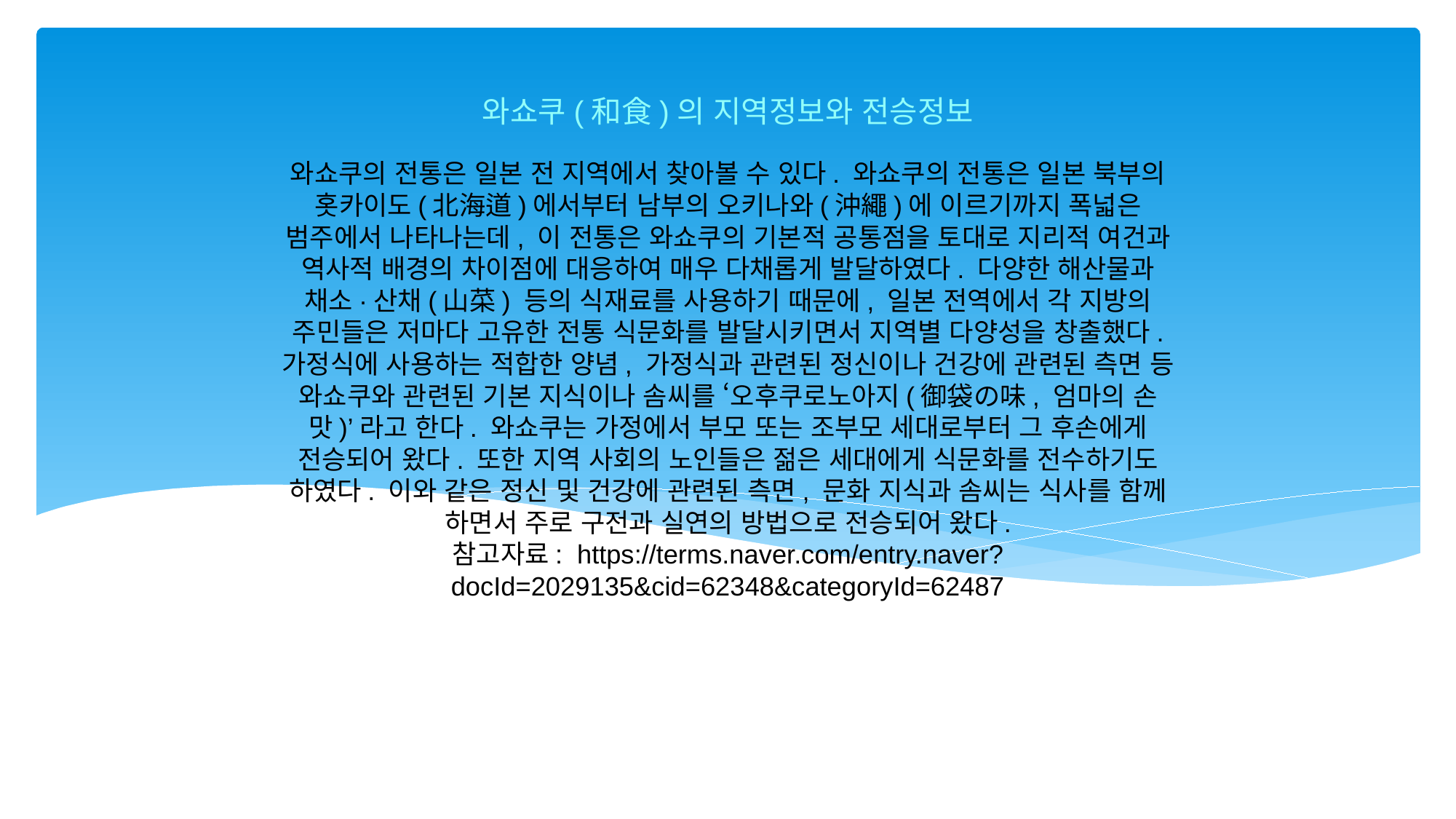

와쇼쿠(和食)의 지역정보와 전승정보
# 와쇼쿠의 전통은 일본 전 지역에서 찾아볼 수 있다. 와쇼쿠의 전통은 일본 북부의 홋카이도(北海道)에서부터 남부의 오키나와(沖繩)에 이르기까지 폭넓은 범주에서 나타나는데, 이 전통은 와쇼쿠의 기본적 공통점을 토대로 지리적 여건과 역사적 배경의 차이점에 대응하여 매우 다채롭게 발달하였다. 다양한 해산물과 채소·산채(山菜) 등의 식재료를 사용하기 때문에, 일본 전역에서 각 지방의 주민들은 저마다 고유한 전통 식문화를 발달시키면서 지역별 다양성을 창출했다. 가정식에 사용하는 적합한 양념, 가정식과 관련된 정신이나 건강에 관련된 측면 등 와쇼쿠와 관련된 기본 지식이나 솜씨를 ‘오후쿠로노아지(御袋の味, 엄마의 손맛)’라고 한다. 와쇼쿠는 가정에서 부모 또는 조부모 세대로부터 그 후손에게 전승되어 왔다. 또한 지역 사회의 노인들은 젊은 세대에게 식문화를 전수하기도 하였다. 이와 같은 정신 및 건강에 관련된 측면, 문화 지식과 솜씨는 식사를 함께 하면서 주로 구전과 실연의 방법으로 전승되어 왔다. 참고자료:  https://terms.naver.com/entry.naver?docId=2029135&cid=62348&categoryId=62487